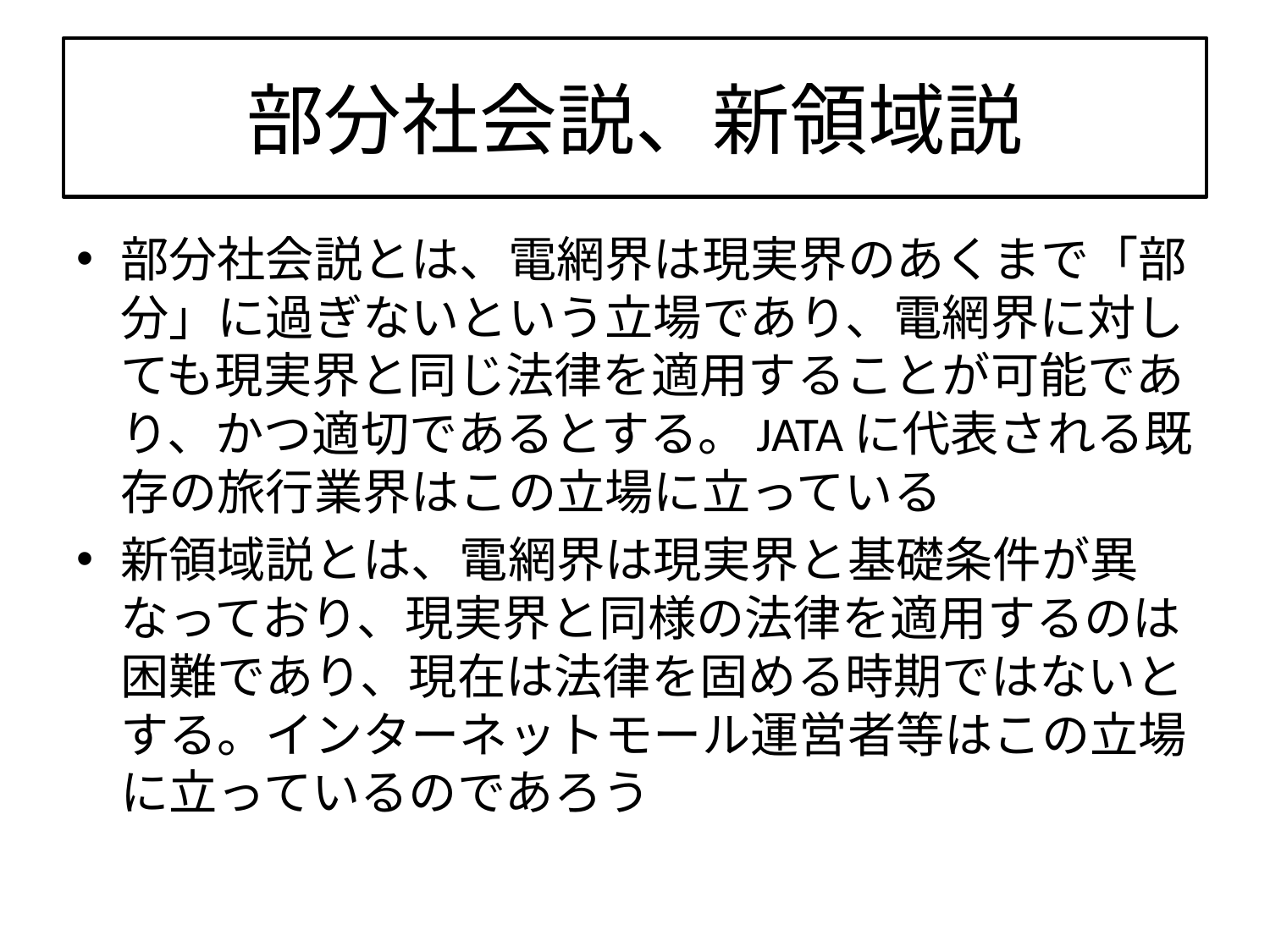

# 部分社会説、新領域説
部分社会説とは、電網界は現実界のあくまで「部分」に過ぎないという立場であり、電網界に対しても現実界と同じ法律を適用することが可能であり、かつ適切であるとする。JATAに代表される既存の旅行業界はこの立場に立っている
新領域説とは、電網界は現実界と基礎条件が異なっており、現実界と同様の法律を適用するのは困難であり、現在は法律を固める時期ではないとする。インターネットモール運営者等はこの立場に立っているのであろう